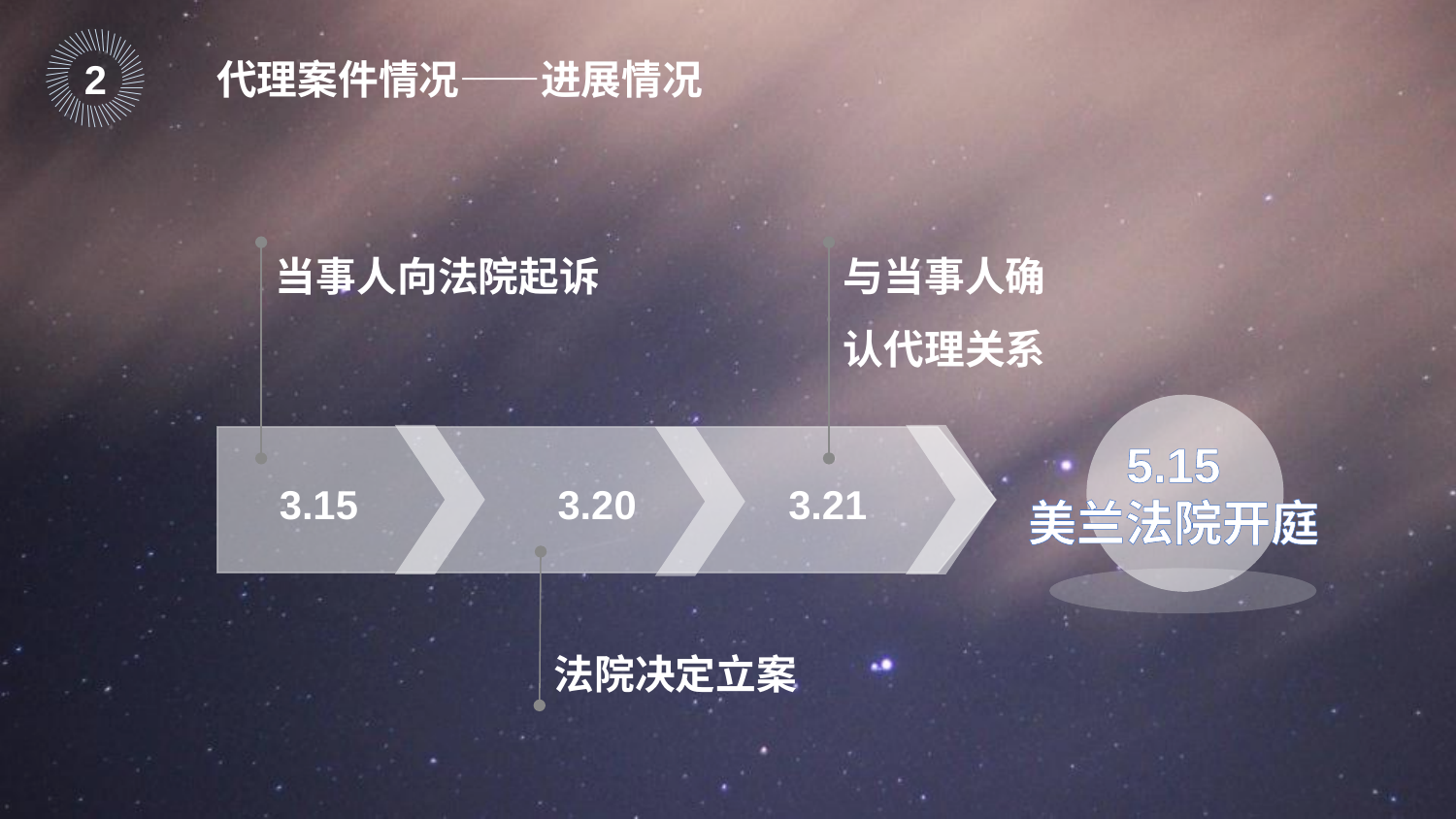

｜
｜
｜
｜
｜
｜
｜
｜
｜
｜
｜
｜
｜
｜
｜
｜
｜
｜
｜
｜
｜
｜
｜
｜
｜
｜
｜
｜
｜
｜
｜
｜
｜
｜
｜
｜
｜
｜
｜
｜
｜
｜
｜
｜
｜
｜
2
代理案件情况——进展情况
当事人向法院起诉

与当事人确认代理关系

5.15
美兰法院开庭

3.20
3.15
3.21

法院决定立案